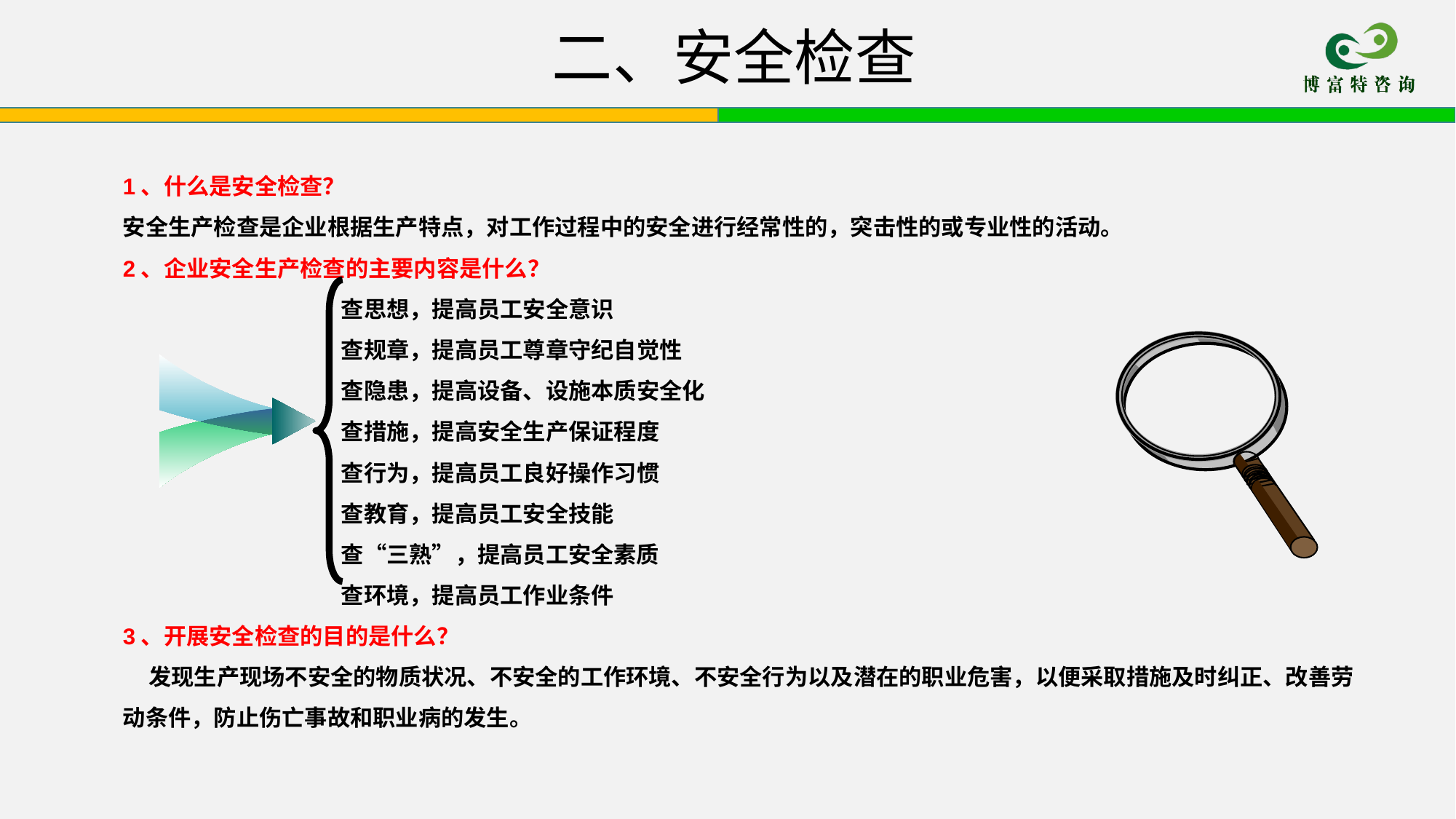

# 二、安全检查
1、什么是安全检查？
安全生产检查是企业根据生产特点，对工作过程中的安全进行经常性的，突击性的或专业性的活动。
2、企业安全生产检查的主要内容是什么？
查思想，提高员工安全意识
查规章，提高员工尊章守纪自觉性
查隐患，提高设备、设施本质安全化
查措施，提高安全生产保证程度
查行为，提高员工良好操作习惯
查教育，提高员工安全技能
查“三熟”，提高员工安全素质
查环境，提高员工作业条件
3、开展安全检查的目的是什么？
    发现生产现场不安全的物质状况、不安全的工作环境、不安全行为以及潜在的职业危害，以便采取措施及时纠正、改善劳动条件，防止伤亡事故和职业病的发生。

12